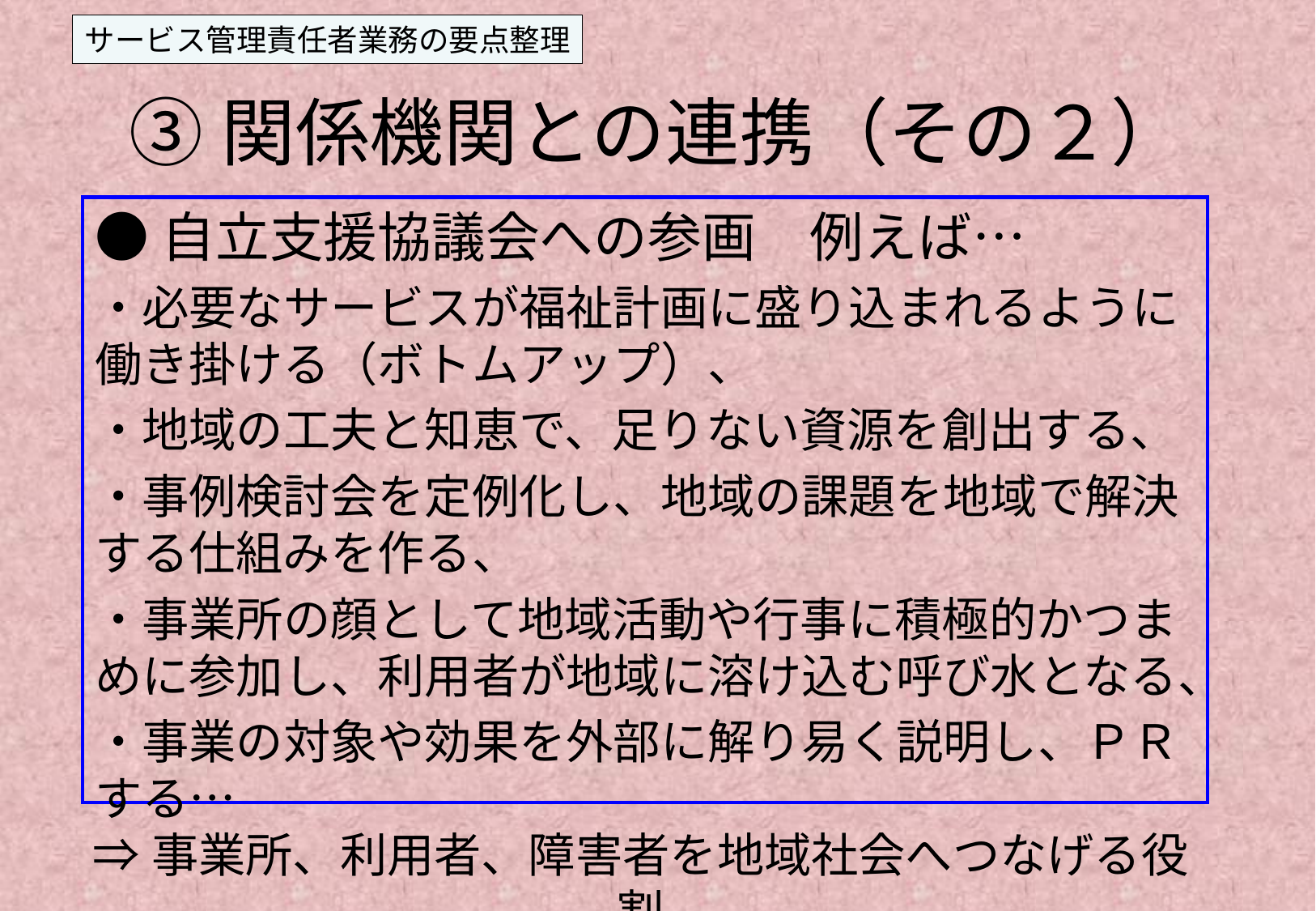

サービス管理責任者業務の要点整理
# ③関係機関との連携（その２）
●自立支援協議会への参画　例えば…
・必要なサービスが福祉計画に盛り込まれるように働き掛ける（ボトムアップ）、
・地域の工夫と知恵で、足りない資源を創出する、
・事例検討会を定例化し、地域の課題を地域で解決する仕組みを作る、
・事業所の顔として地域活動や行事に積極的かつまめに参加し、利用者が地域に溶け込む呼び水となる、
・事業の対象や効果を外部に解り易く説明し、ＰＲする…
⇒事業所、利用者、障害者を地域社会へつなげる役割